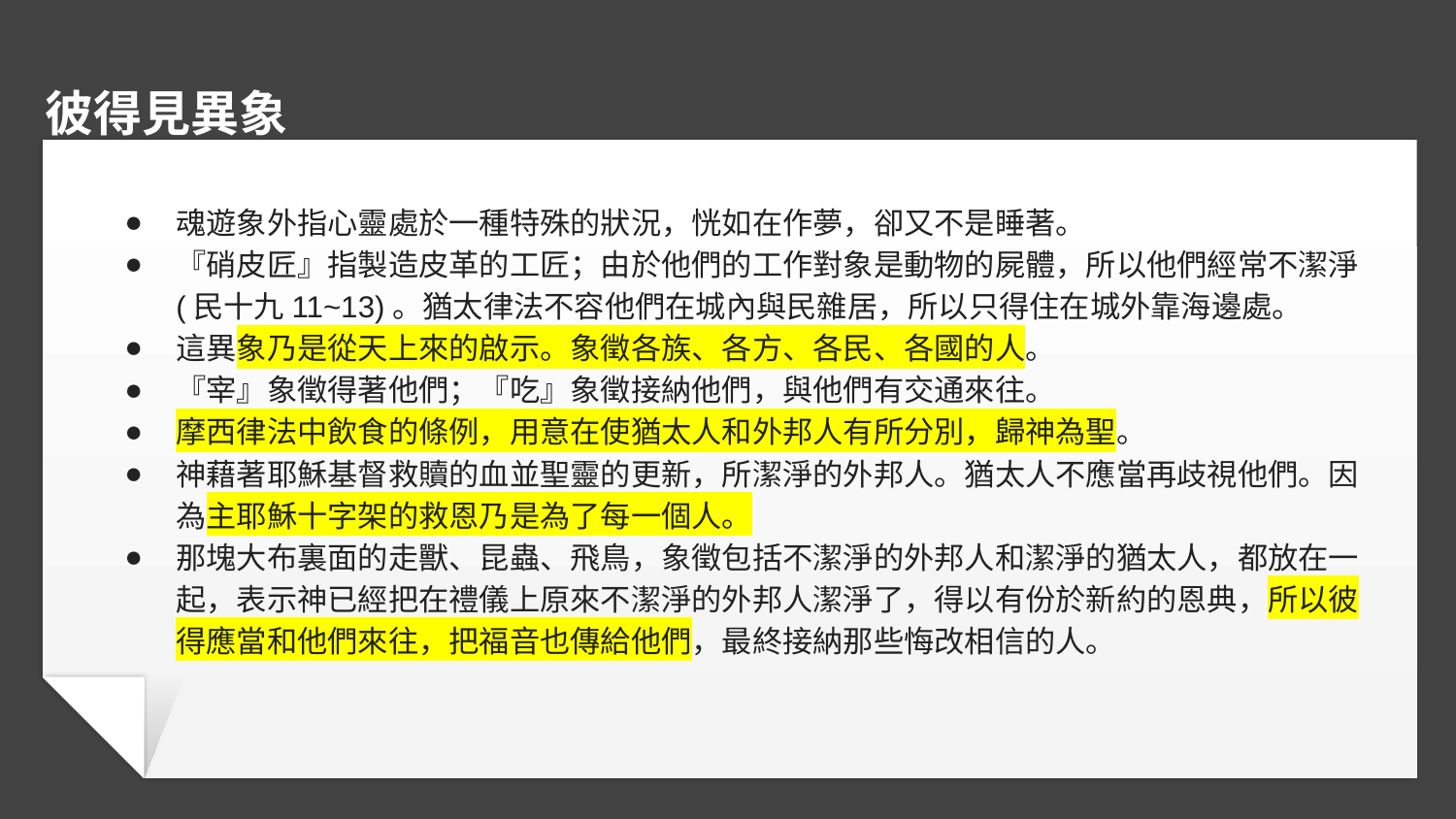

# 彼得見異象
魂遊象外指心靈處於一種特殊的狀況，恍如在作夢，卻又不是睡著。
『硝皮匠』指製造皮革的工匠；由於他們的工作對象是動物的屍體，所以他們經常不潔淨(民十九11~13)。猶太律法不容他們在城內與民雜居，所以只得住在城外靠海邊處。
這異象乃是從天上來的啟示。象徵各族、各方、各民、各國的人。
『宰』象徵得著他們；『吃』象徵接納他們，與他們有交通來往。
摩西律法中飲食的條例，用意在使猶太人和外邦人有所分別，歸神為聖。
神藉著耶穌基督救贖的血並聖靈的更新，所潔淨的外邦人。猶太人不應當再歧視他們。因為主耶穌十字架的救恩乃是為了每一個人。
那塊大布裏面的走獸、昆蟲、飛鳥，象徵包括不潔淨的外邦人和潔淨的猶太人，都放在一起，表示神已經把在禮儀上原來不潔淨的外邦人潔淨了，得以有份於新約的恩典，所以彼得應當和他們來往，把福音也傳給他們，最終接納那些悔改相信的人。